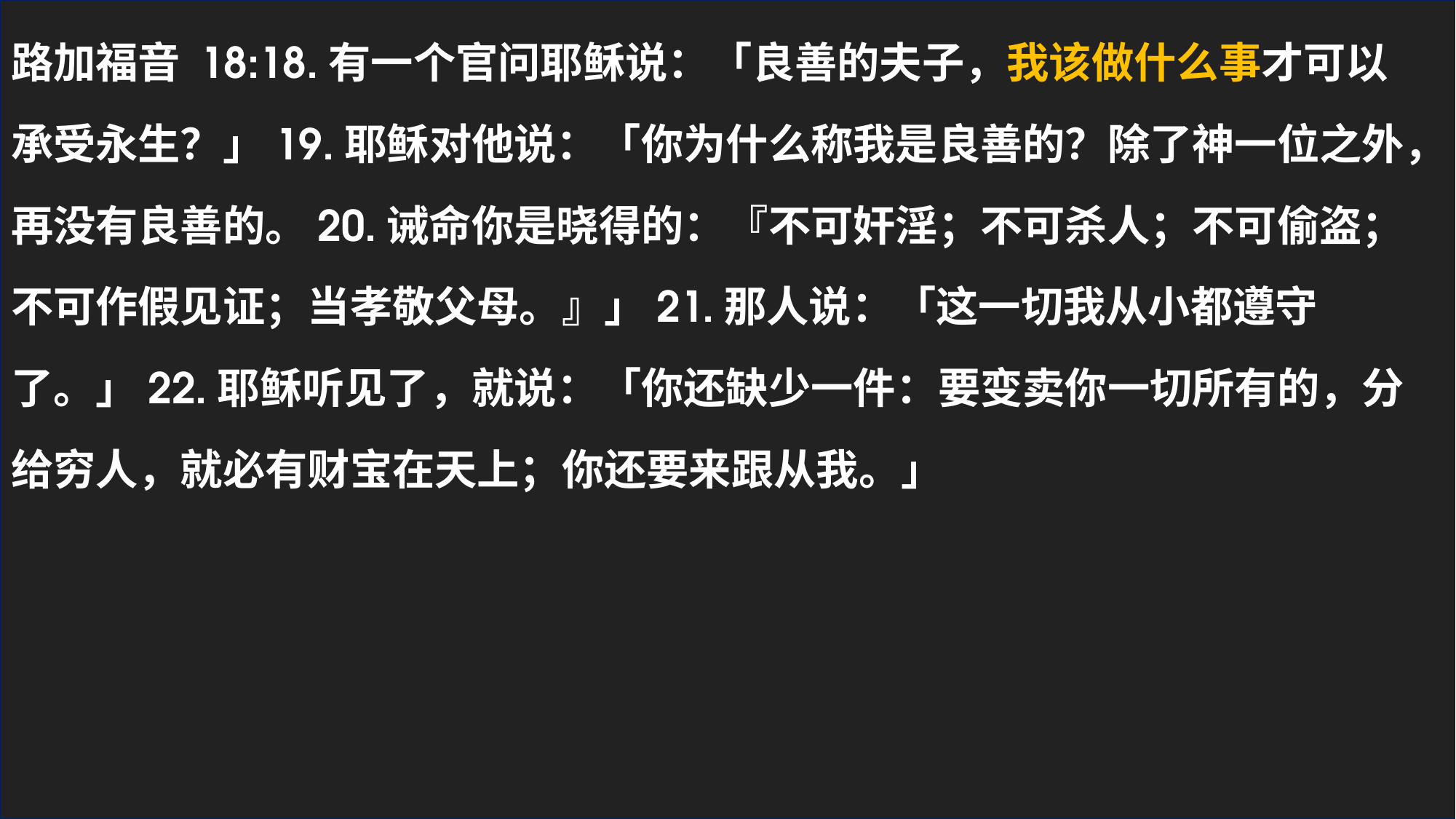

路加福音 18:18.有一个官问耶稣说：「良善的夫子，我该做什么事才可以承受永生？」19.耶稣对他说：「你为什么称我是良善的？除了神一位之外，再没有良善的。20.诫命你是晓得的：『不可奸淫；不可杀人；不可偷盗；不可作假见证；当孝敬父母。』」21.那人说：「这一切我从小都遵守了。」22.耶稣听见了，就说：「你还缺少一件：要变卖你一切所有的，分给穷人，就必有财宝在天上；你还要来跟从我。」